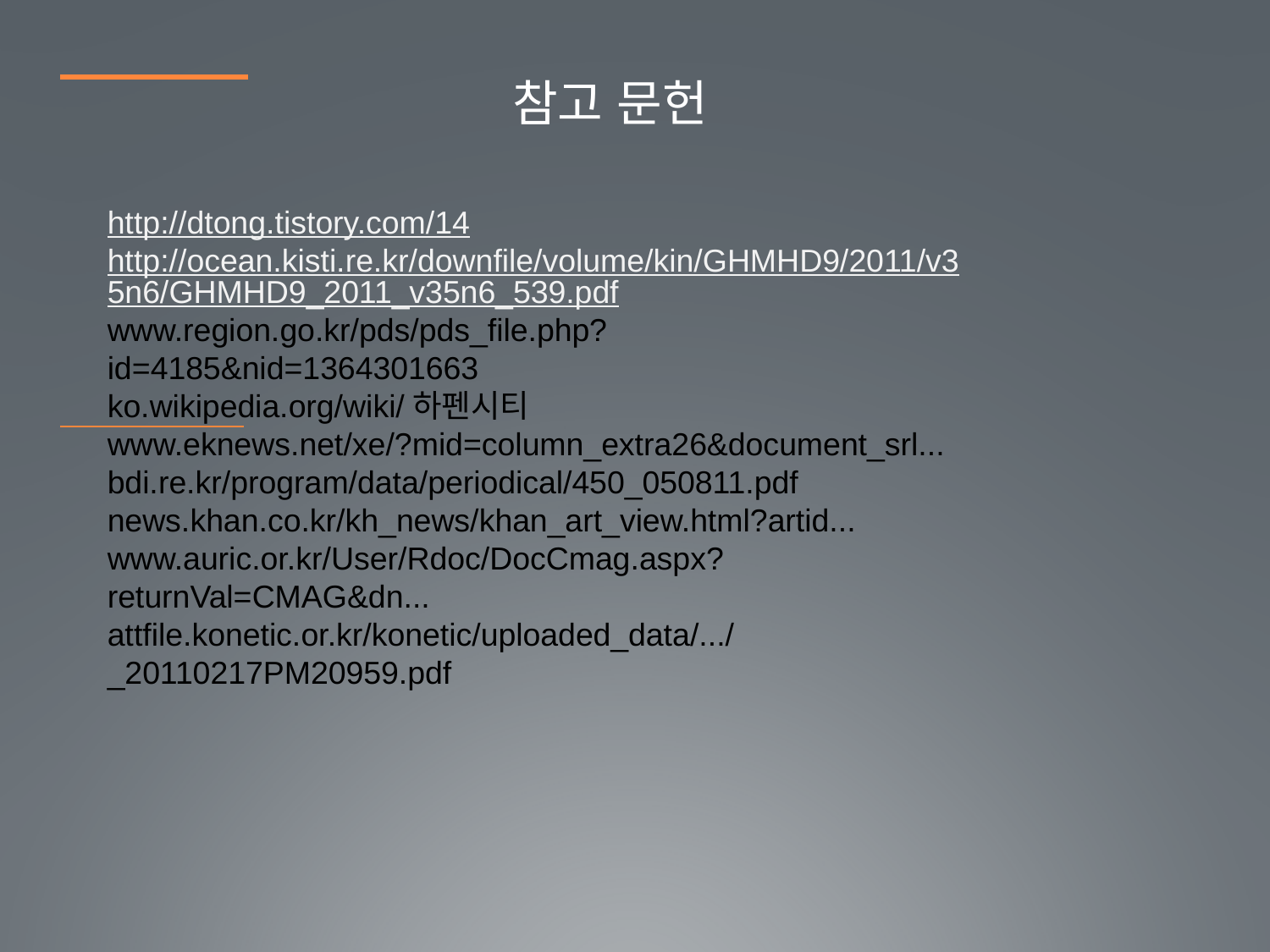

참고 문헌
http://dtong.tistory.com/14
http://ocean.kisti.re.kr/downfile/volume/kin/GHMHD9/2011/v35n6/GHMHD9_2011_v35n6_539.pdf
www.region.go.kr/pds/pds_file.php?id=4185&nid=1364301663
ko.wikipedia.org/wiki/하펜시티
www.eknews.net/xe/?mid=column_extra26&document_srl...
bdi.re.kr/program/data/periodical/450_050811.pdf
news.khan.co.kr/kh_news/khan_art_view.html?artid...
www.auric.or.kr/User/Rdoc/DocCmag.aspx?returnVal=CMAG&dn...
attfile.konetic.or.kr/konetic/uploaded_data/.../_20110217PM20959.pdf